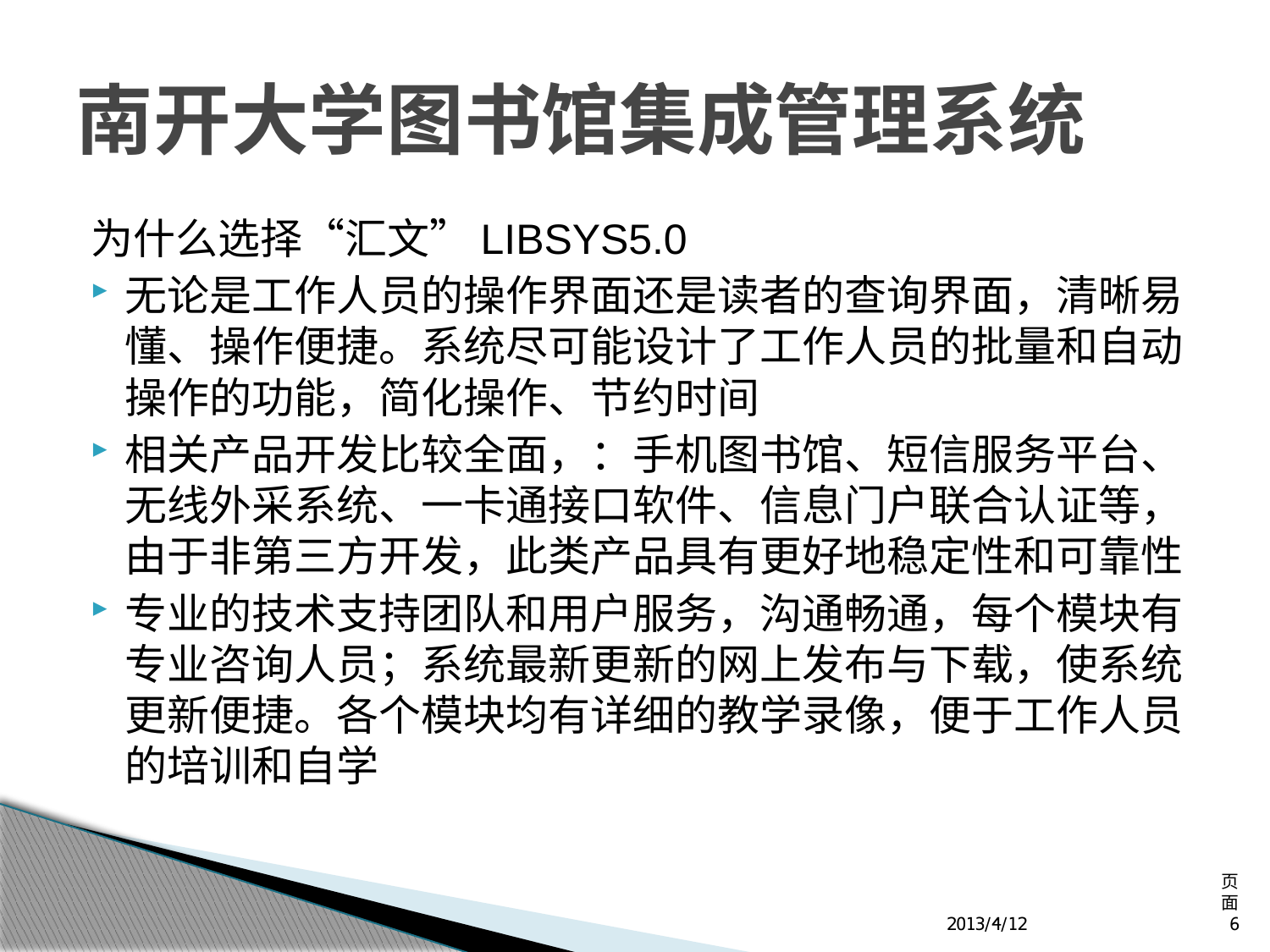

# 南开大学图书馆集成管理系统
为什么选择“汇文”LIBSYS5.0
无论是工作人员的操作界面还是读者的查询界面，清晰易懂、操作便捷。系统尽可能设计了工作人员的批量和自动操作的功能，简化操作、节约时间
相关产品开发比较全面，：手机图书馆、短信服务平台、无线外采系统、一卡通接口软件、信息门户联合认证等，由于非第三方开发，此类产品具有更好地稳定性和可靠性
专业的技术支持团队和用户服务，沟通畅通，每个模块有专业咨询人员；系统最新更新的网上发布与下载，使系统更新便捷。各个模块均有详细的教学录像，便于工作人员的培训和自学

2013/4/12
页面 6